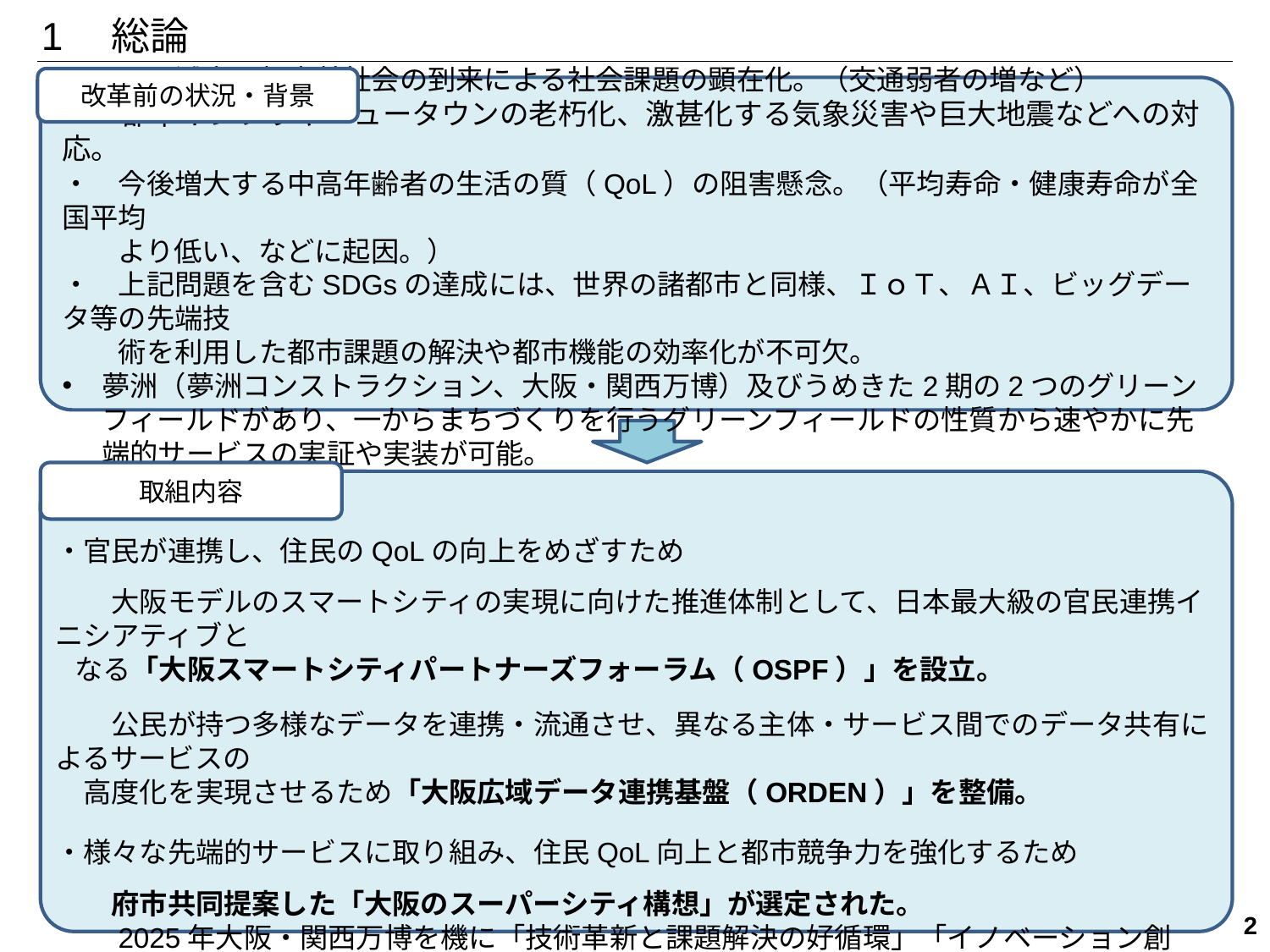

1　総論
改革前の状況・背景

・　人口減少・超高齢社会の到来による社会課題の顕在化。（交通弱者の増など）
・　都市インフラやニュータウンの老朽化、激甚化する気象災害や巨大地震などへの対応。
・　今後増大する中高年齢者の生活の質（QoL）の阻害懸念。（平均寿命・健康寿命が全国平均
　　より低い、などに起因。）
・　上記問題を含むSDGsの達成には、世界の諸都市と同様、ＩｏＴ、ＡＩ、ビッグデータ等の先端技
　　術を利用した都市課題の解決や都市機能の効率化が不可欠。
夢洲（夢洲コンストラクション、大阪・関西万博）及びうめきた2期の2つのグリーンフィールドがあり、一からまちづくりを行うグリーンフィールドの性質から速やかに先端的サービスの実証や実装が可能。

取組内容

・官民が連携し、住民のQoLの向上をめざすため
　　大阪モデルのスマートシティの実現に向けた推進体制として、日本最大級の官民連携イニシアティブと
  なる「大阪スマートシティパートナーズフォーラム（OSPF）」を設立。
　　公民が持つ多様なデータを連携・流通させ、異なる主体・サービス間でのデータ共有によるサービスの
　高度化を実現させるため「大阪広域データ連携基盤（ORDEN）」を整備。
・様々な先端的サービスに取り組み、住民QoL向上と都市競争力を強化するため
　　府市共同提案した「大阪のスーパーシティ構想」が選定された。
　　2025年大阪・関西万博を機に「技術革新と課題解決の好循環」「イノベーション創出」を図り、
　働きやすく住みやすい、健康で快適な質の高い暮らしと、大阪の成長・発展の実現をめざす。

2